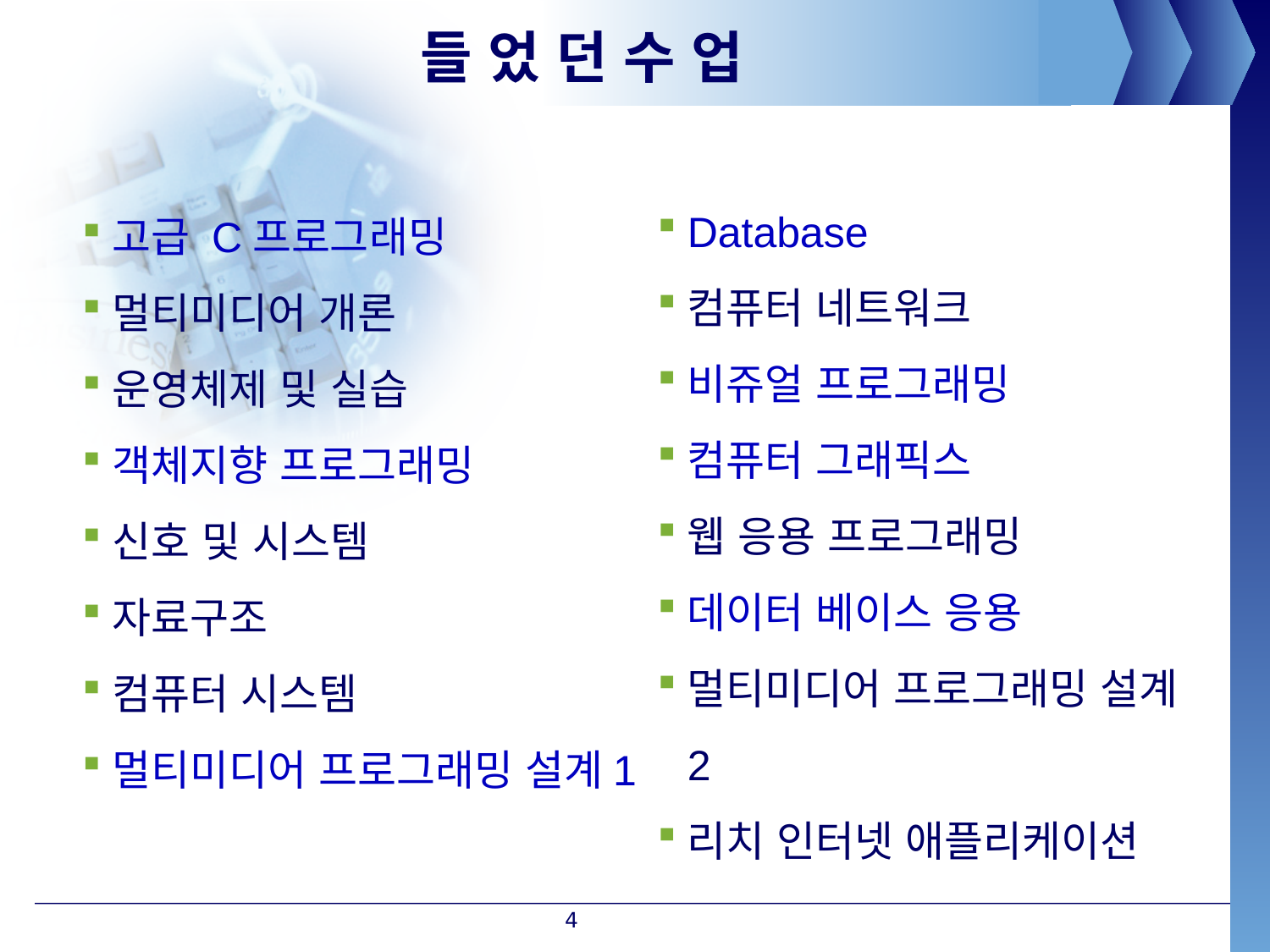

# 들 었 던 수 업

Database
컴퓨터 네트워크
비쥬얼 프로그래밍
컴퓨터 그래픽스
웹 응용 프로그래밍
데이터 베이스 응용
멀티미디어 프로그래밍 설계2
리치 인터넷 애플리케이션
고급 C프로그래밍
멀티미디어 개론
운영체제 및 실습
객체지향 프로그래밍
신호 및 시스템
자료구조
컴퓨터 시스템
멀티미디어 프로그래밍 설계1
4